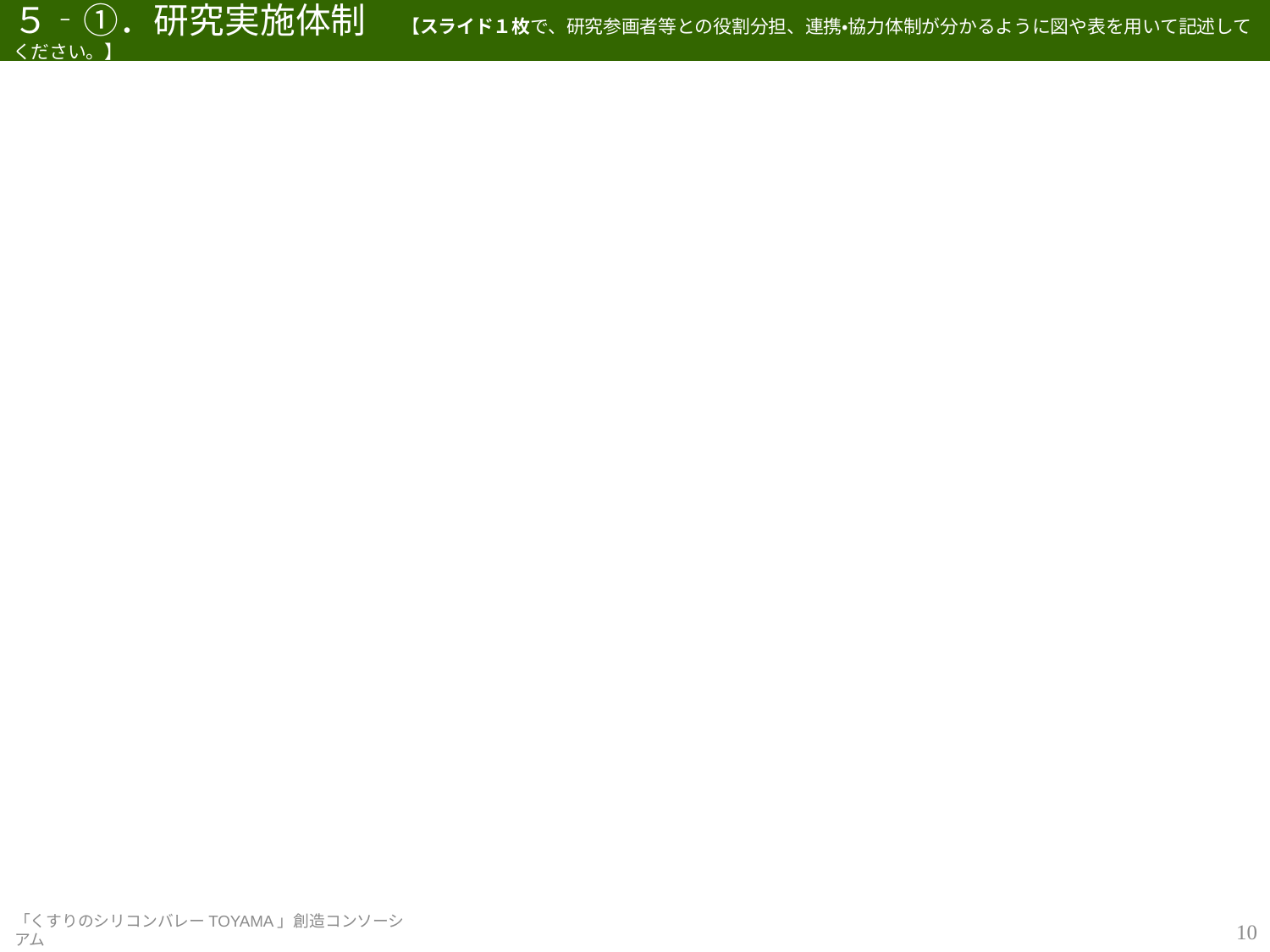

# ５‐①．研究実施体制　【スライド１枚で、研究参画者等との役割分担、連携・協力体制が分かるように図や表を用いて記述してください。】
10
「くすりのシリコンバレーTOYAMA」創造コンソーシアム